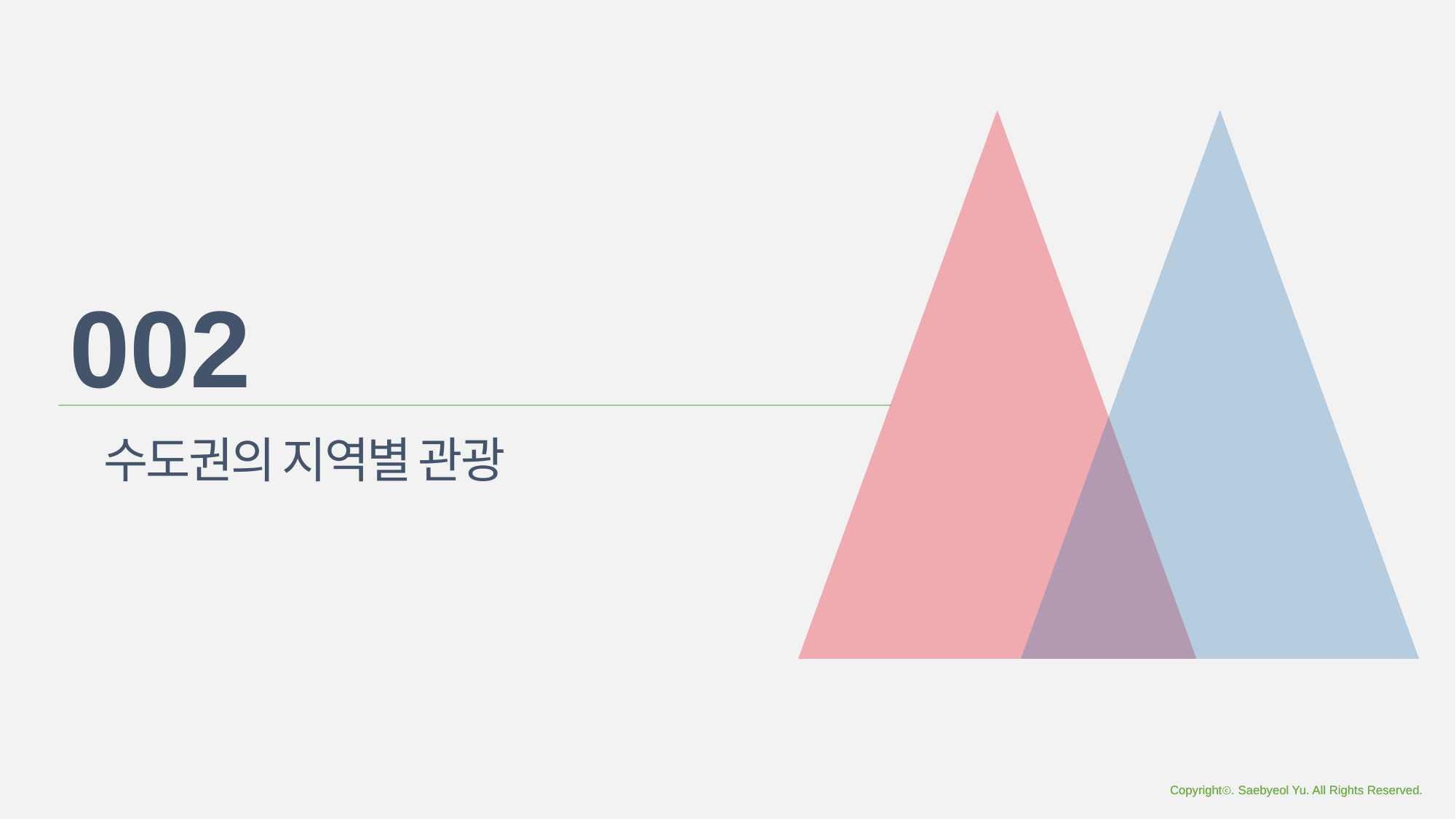

002
수도권의 지역별 관광
Copyrightⓒ. Saebyeol Yu. All Rights Reserved.